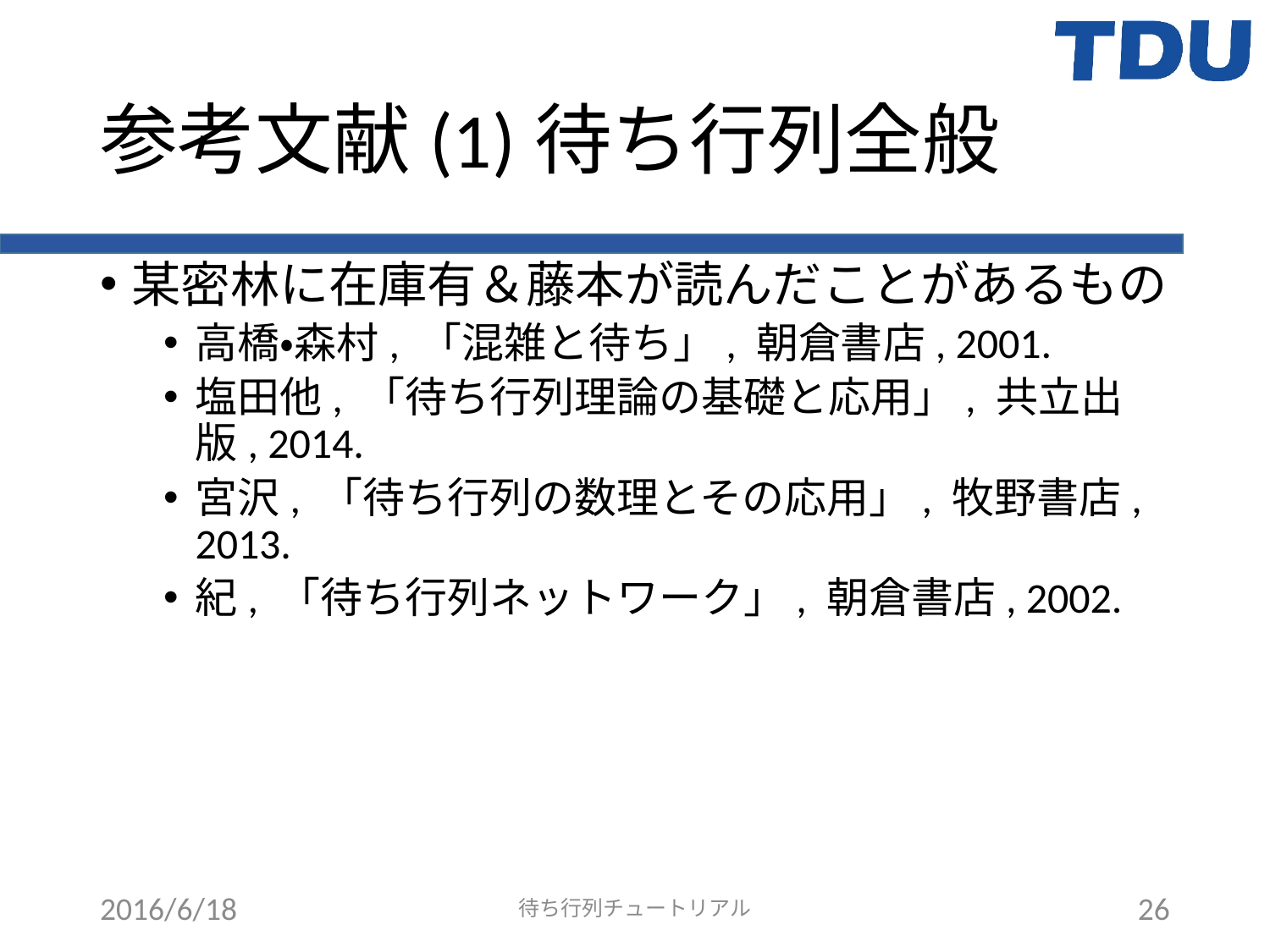

# 参考文献(1)待ち行列全般
某密林に在庫有＆藤本が読んだことがあるもの
高橋・森村, 「混雑と待ち」, 朝倉書店, 2001.
塩田他, 「待ち行列理論の基礎と応用」, 共立出版, 2014.
宮沢, 「待ち行列の数理とその応用」, 牧野書店, 2013.
紀, 「待ち行列ネットワーク」, 朝倉書店, 2002.
2016/6/18
待ち行列チュートリアル
26